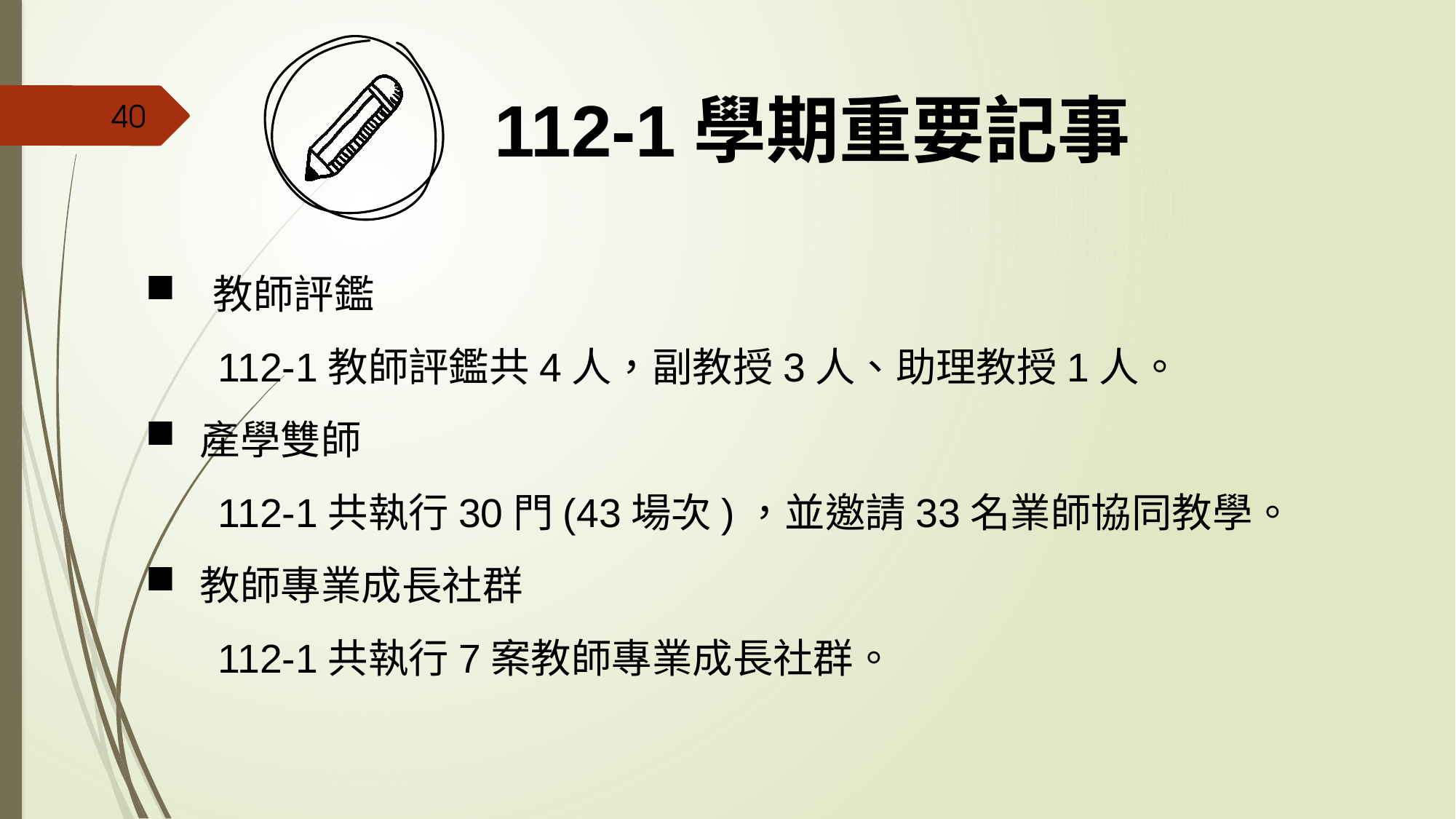

40
112-1學期重要記事
   教師評鑑
112-1教師評鑑共4人，副教授3人、助理教授1人。
產學雙師
112-1共執行30門(43場次)，並邀請33名業師協同教學。
教師專業成長社群
112-1共執行7案教師專業成長社群。